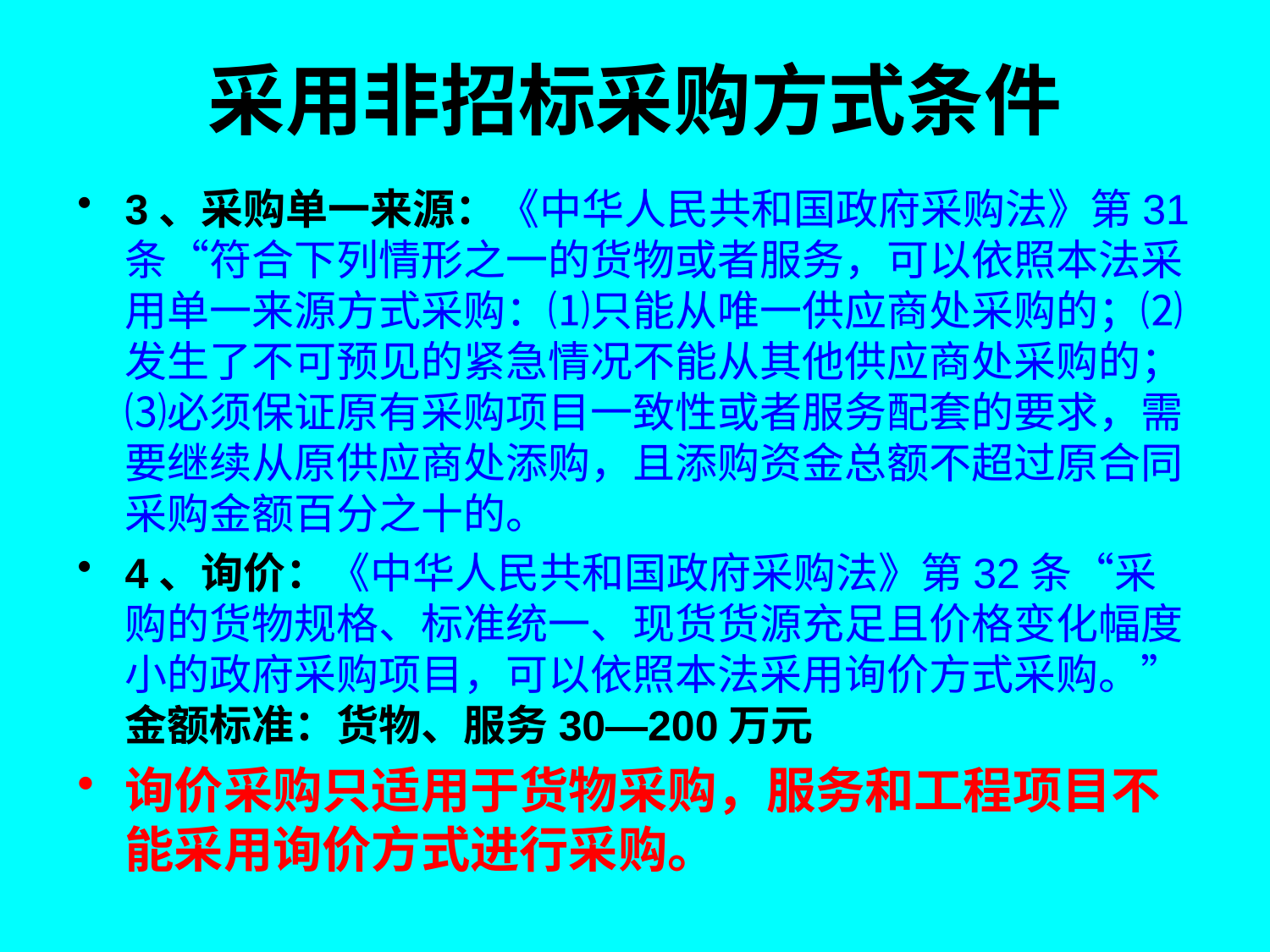

# 采用非招标采购方式条件
3、采购单一来源：《中华人民共和国政府采购法》第31条“符合下列情形之一的货物或者服务，可以依照本法采用单一来源方式采购：⑴只能从唯一供应商处采购的；⑵发生了不可预见的紧急情况不能从其他供应商处采购的；⑶必须保证原有采购项目一致性或者服务配套的要求，需要继续从原供应商处添购，且添购资金总额不超过原合同采购金额百分之十的。
4、询价：《中华人民共和国政府采购法》第32条“采购的货物规格、标准统一、现货货源充足且价格变化幅度小的政府采购项目，可以依照本法采用询价方式采购。”金额标准：货物、服务30—200万元
询价采购只适用于货物采购，服务和工程项目不能采用询价方式进行采购。